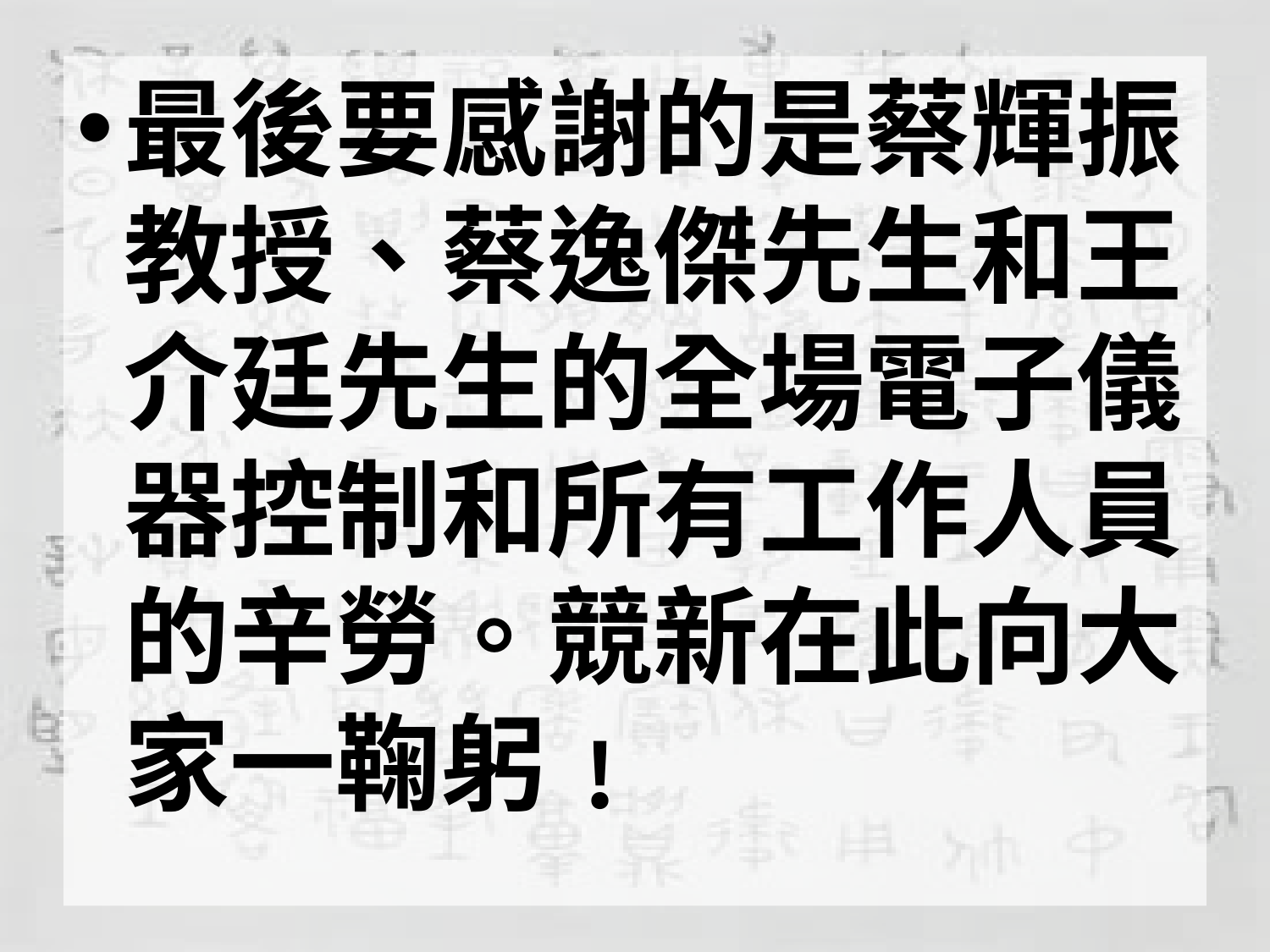

最後要感謝的是蔡輝振教授、蔡逸傑先生和王介廷先生的全場電子儀器控制和所有工作人員的辛勞。競新在此向大家一鞠躬﹗